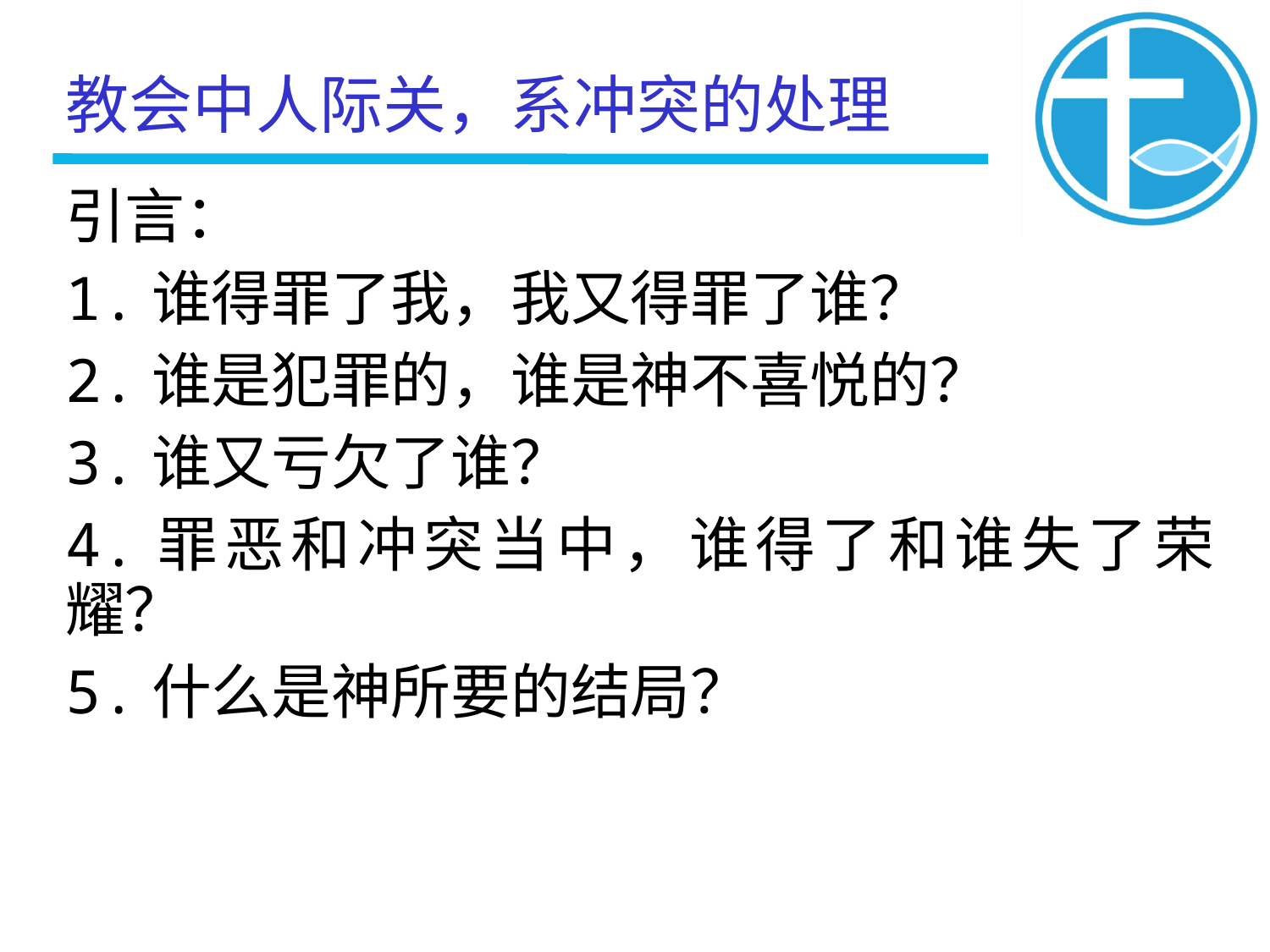

教会中人际关，系冲突的处理
引言：
1.谁得罪了我，我又得罪了谁？
2.谁是犯罪的，谁是神不喜悦的？
3.谁又亏欠了谁？
4.罪恶和冲突当中，谁得了和谁失了荣耀？
5.什么是神所要的结局？